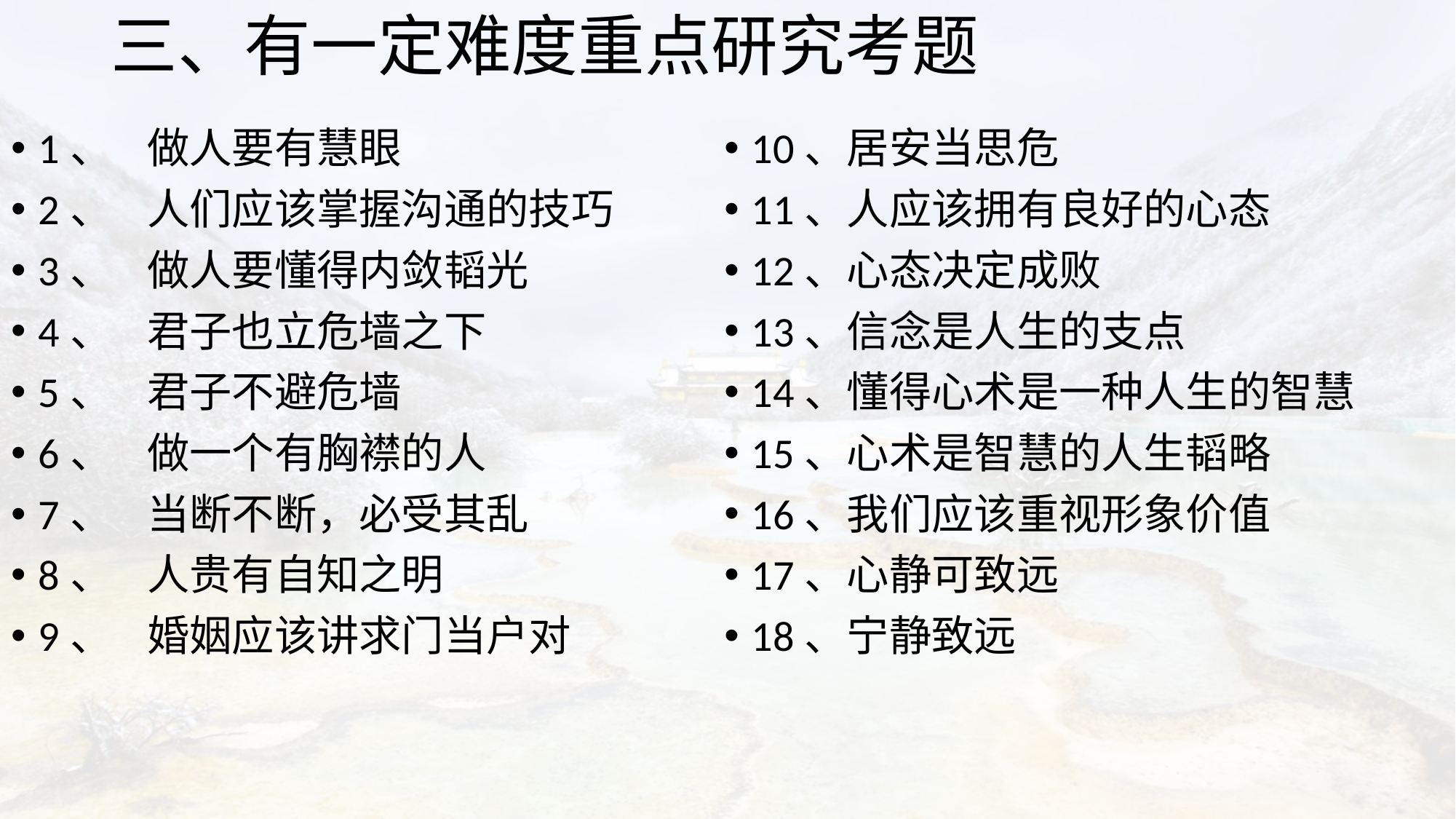

# 三、有一定难度重点研究考题
1、	做人要有慧眼
2、	人们应该掌握沟通的技巧
3、	做人要懂得内敛韬光
4、	君子也立危墙之下
5、	君子不避危墙
6、	做一个有胸襟的人
7、	当断不断，必受其乱
8、	人贵有自知之明
9、	婚姻应该讲求门当户对
10、居安当思危
11、人应该拥有良好的心态
12、心态决定成败
13、信念是人生的支点
14、懂得心术是一种人生的智慧
15、心术是智慧的人生韬略
16、我们应该重视形象价值
17、心静可致远
18、宁静致远